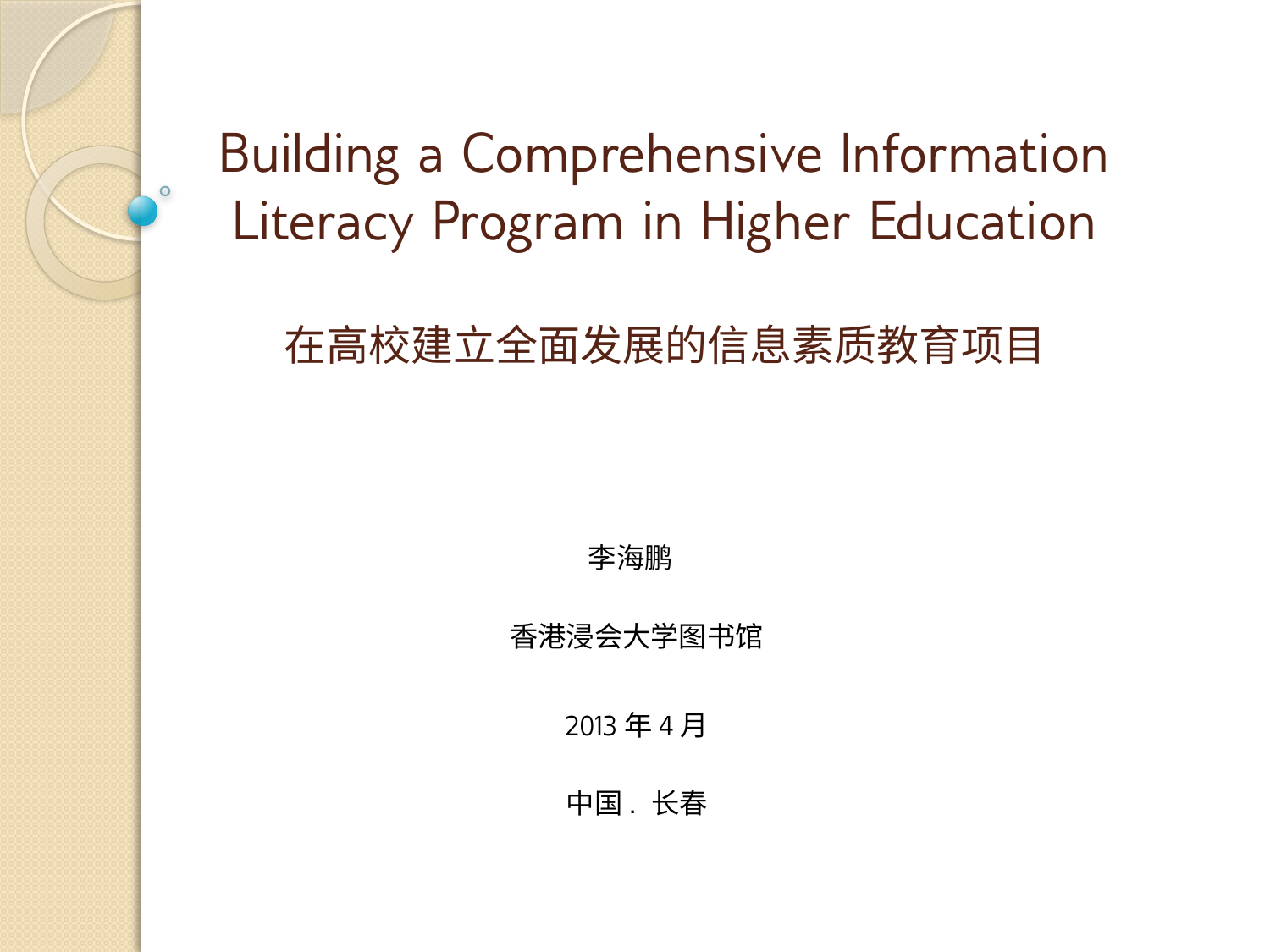

# Building a Comprehensive Information Literacy Program in Higher Education 在高校建立全面发展的信息素质教育项目

李海鹏
香港浸会大学图书馆

2013年4月
中国. 长春